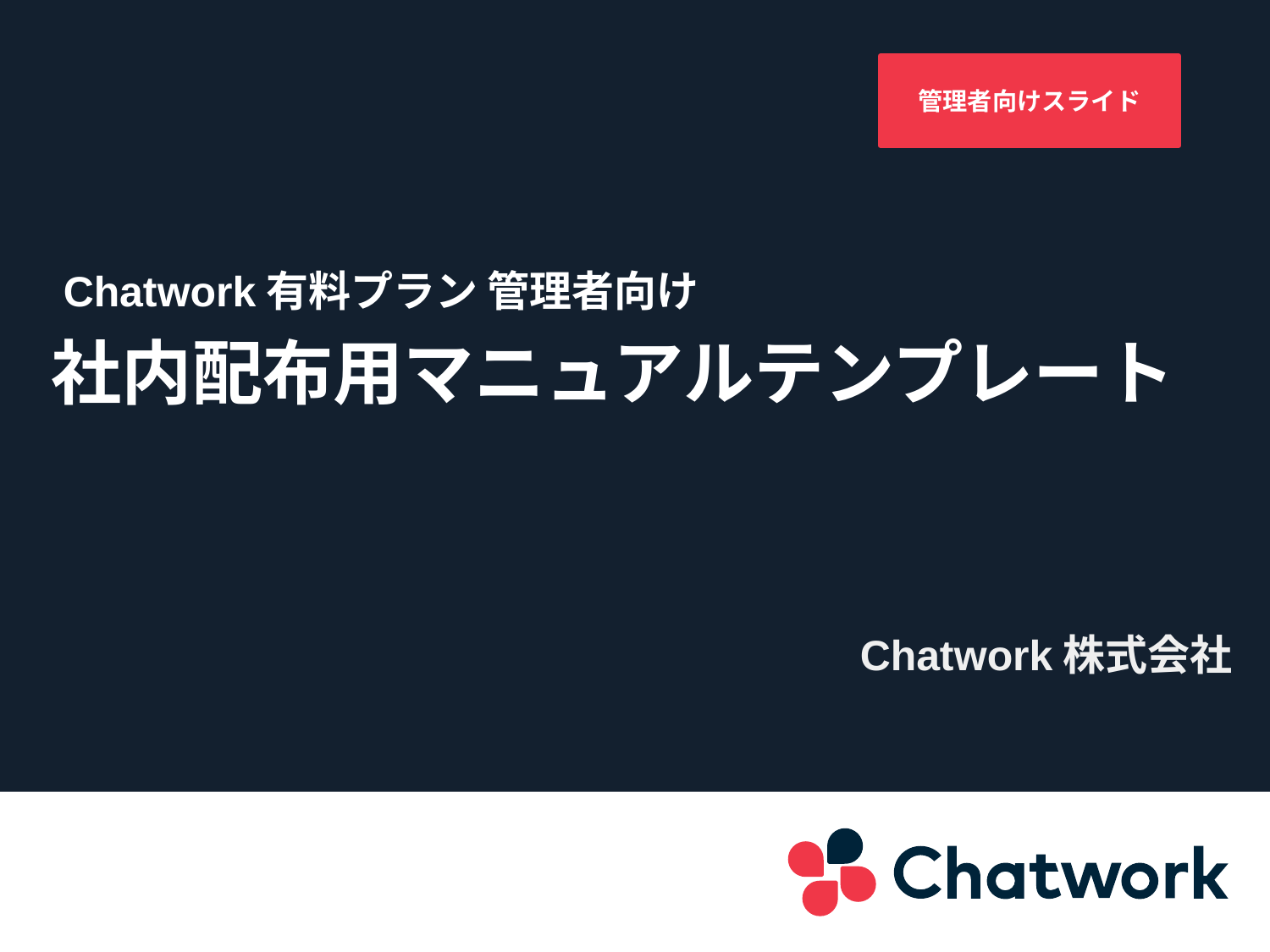

管理者向けスライド
# Chatwork有料プラン 管理者向け
社内配布用マニュアルテンプレート
Chatwork株式会社